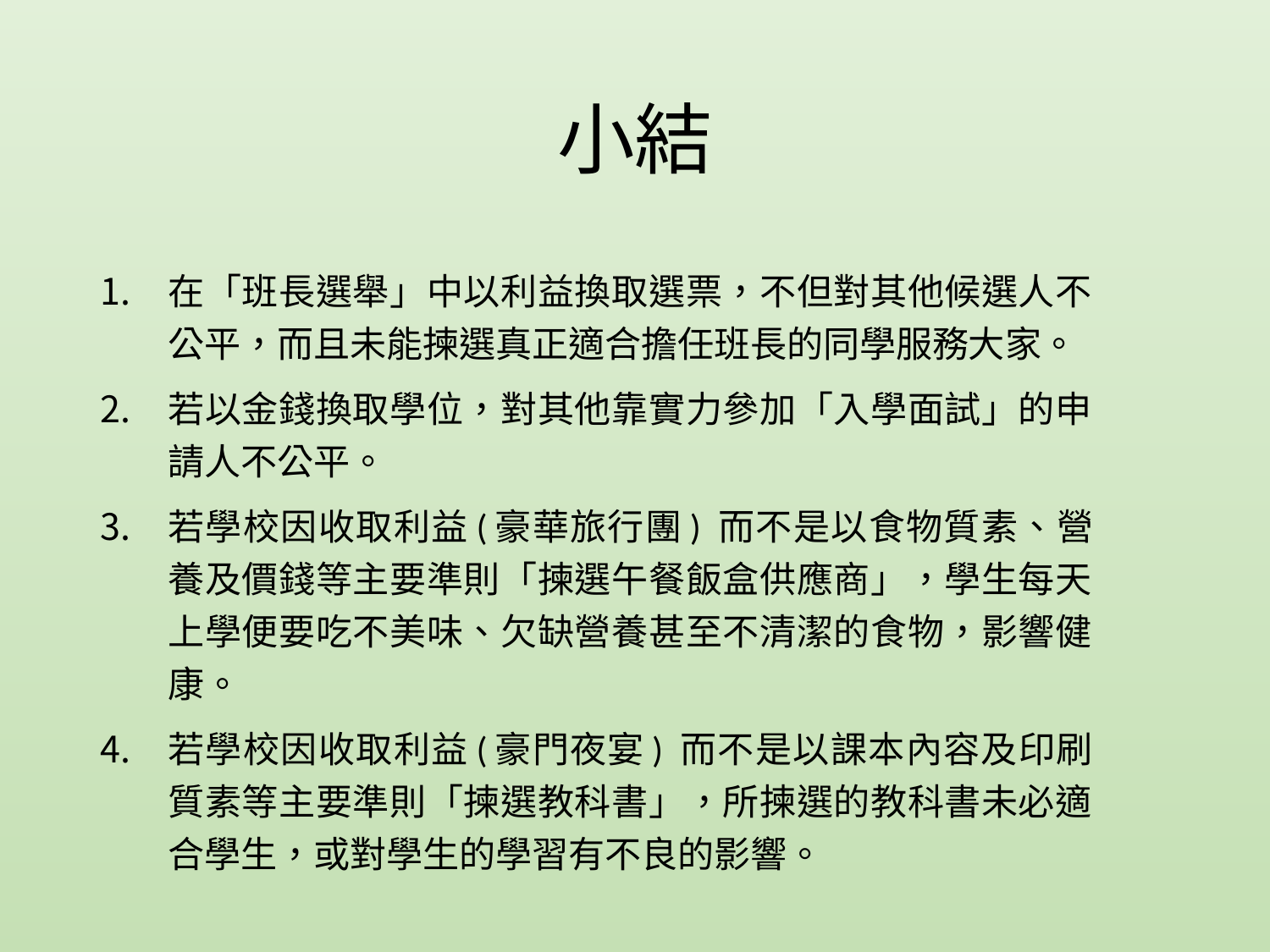

# 小結
在「班長選舉」中以利益換取選票，不但對其他候選人不公平，而且未能揀選真正適合擔任班長的同學服務大家。
若以金錢換取學位，對其他靠實力參加「入學面試」的申請人不公平。
若學校因收取利益(豪華旅行團) 而不是以食物質素、營養及價錢等主要準則「揀選午餐飯盒供應商」，學生每天上學便要吃不美味、欠缺營養甚至不清潔的食物，影響健康。
若學校因收取利益(豪門夜宴) 而不是以課本內容及印刷質素等主要準則「揀選教科書」，所揀選的教科書未必適合學生，或對學生的學習有不良的影響。